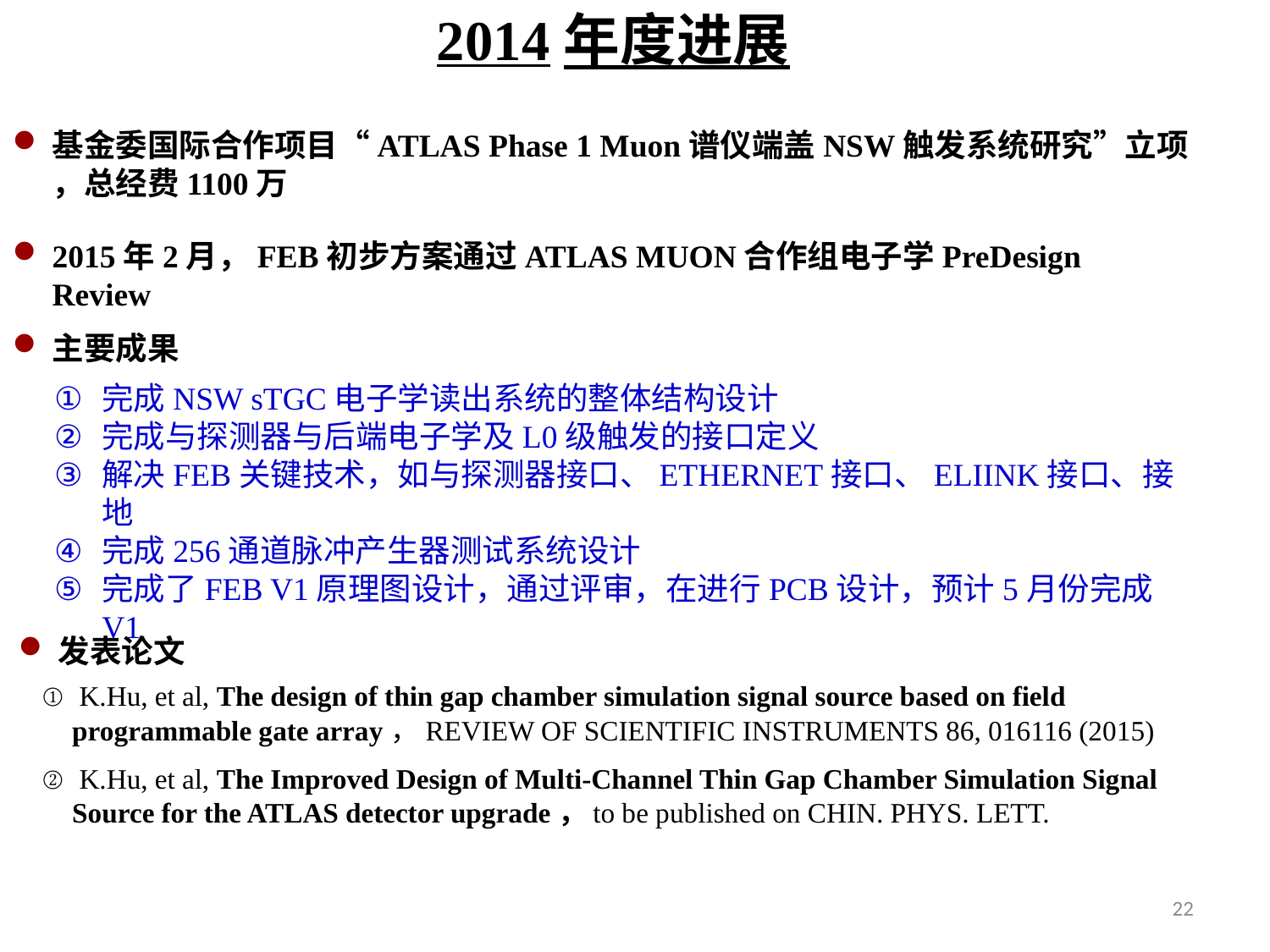

# 2014年度进展
基金委国际合作项目“ATLAS Phase 1 Muon谱仪端盖NSW触发系统研究”立项 ，总经费1100万
2015年2月，FEB初步方案通过ATLAS MUON合作组电子学PreDesign Review
主要成果
完成NSW sTGC电子学读出系统的整体结构设计
完成与探测器与后端电子学及L0级触发的接口定义
解决FEB关键技术，如与探测器接口、ETHERNET接口、ELIINK接口、接地
完成256通道脉冲产生器测试系统设计
完成了FEB V1原理图设计，通过评审，在进行PCB设计，预计5月份完成V1
发表论文
 K.Hu, et al, The design of thin gap chamber simulation signal source based on field programmable gate array，REVIEW OF SCIENTIFIC INSTRUMENTS 86, 016116 (2015)

 K.Hu, et al, The Improved Design of Multi-Channel Thin Gap Chamber Simulation Signal Source for the ATLAS detector upgrade，to be published on CHIN. PHYS. LETT.
22